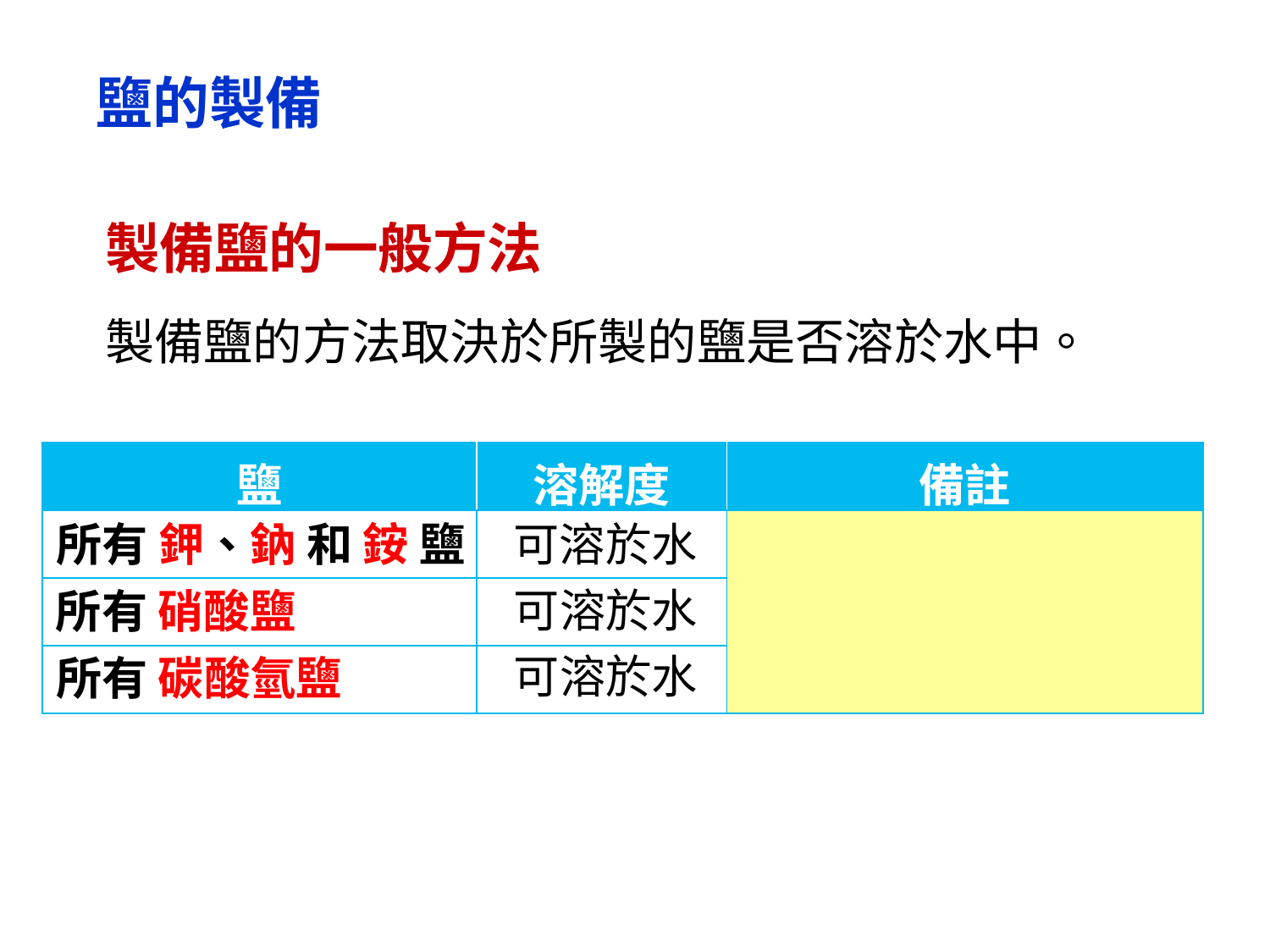

鹽的製備
製備鹽的一般方法
製備鹽的方法取決於所製的鹽是否溶於水中。
| 鹽 | 溶解度 | 備註 |
| --- | --- | --- |
|  |  |  |
|  |  |  |
|  |  |  |
所有 鉀、鈉 和 銨 鹽
可溶於水
可溶於水
所有 硝酸鹽
可溶於水
所有 碳酸氫鹽